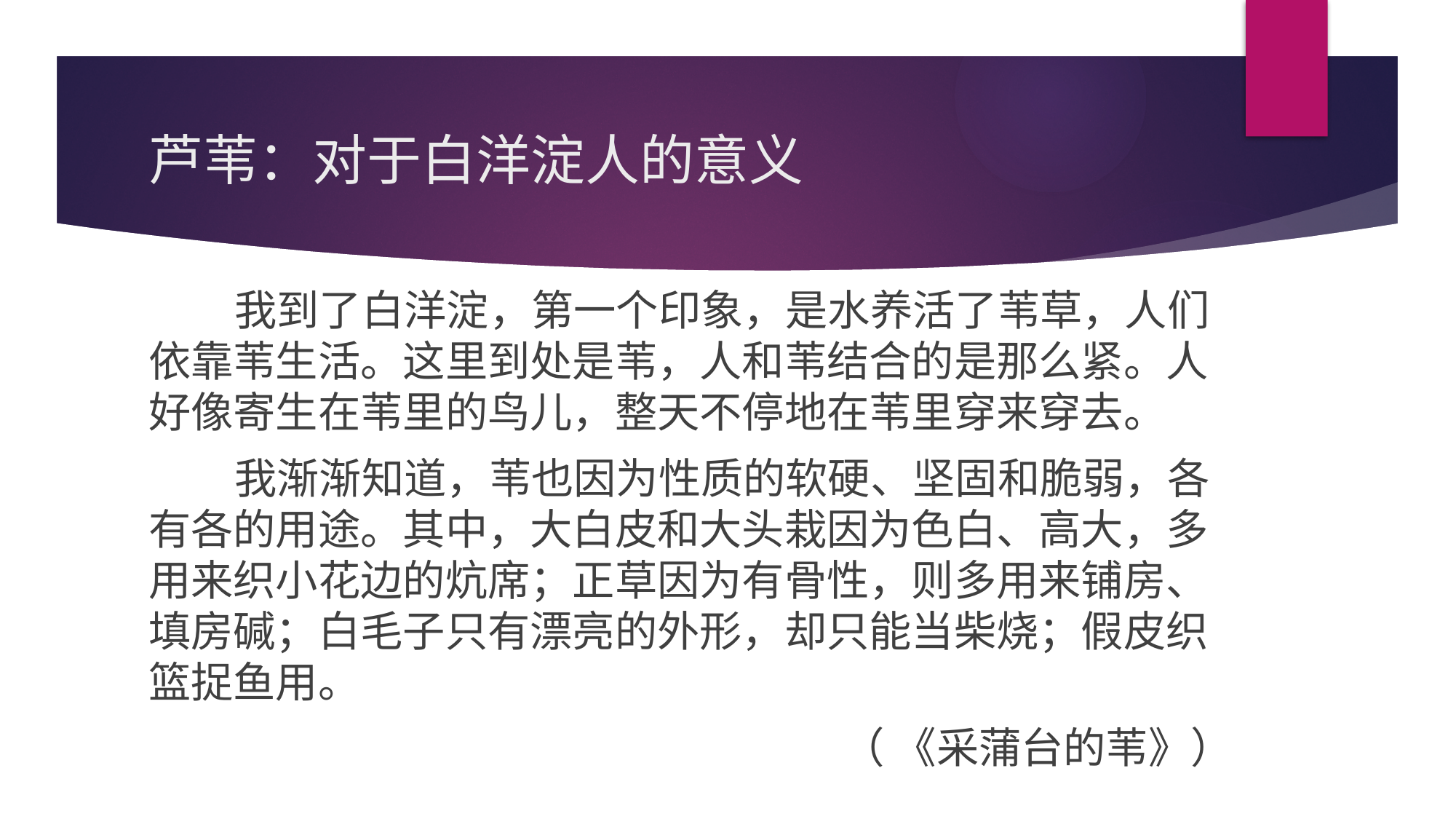

# 芦苇：对于白洋淀人的意义
        我到了白洋淀，第一个印象，是水养活了苇草，人们依靠苇生活。这里到处是苇，人和苇结合的是那么紧。人好像寄生在苇里的鸟儿，整天不停地在苇里穿来穿去。
        我渐渐知道，苇也因为性质的软硬、坚固和脆弱，各有各的用途。其中，大白皮和大头栽因为色白、高大，多用来织小花边的炕席；正草因为有骨性，则多用来铺房、填房碱；白毛子只有漂亮的外形，却只能当柴烧；假皮织篮捉鱼用。
（ 《采蒲台的苇》）